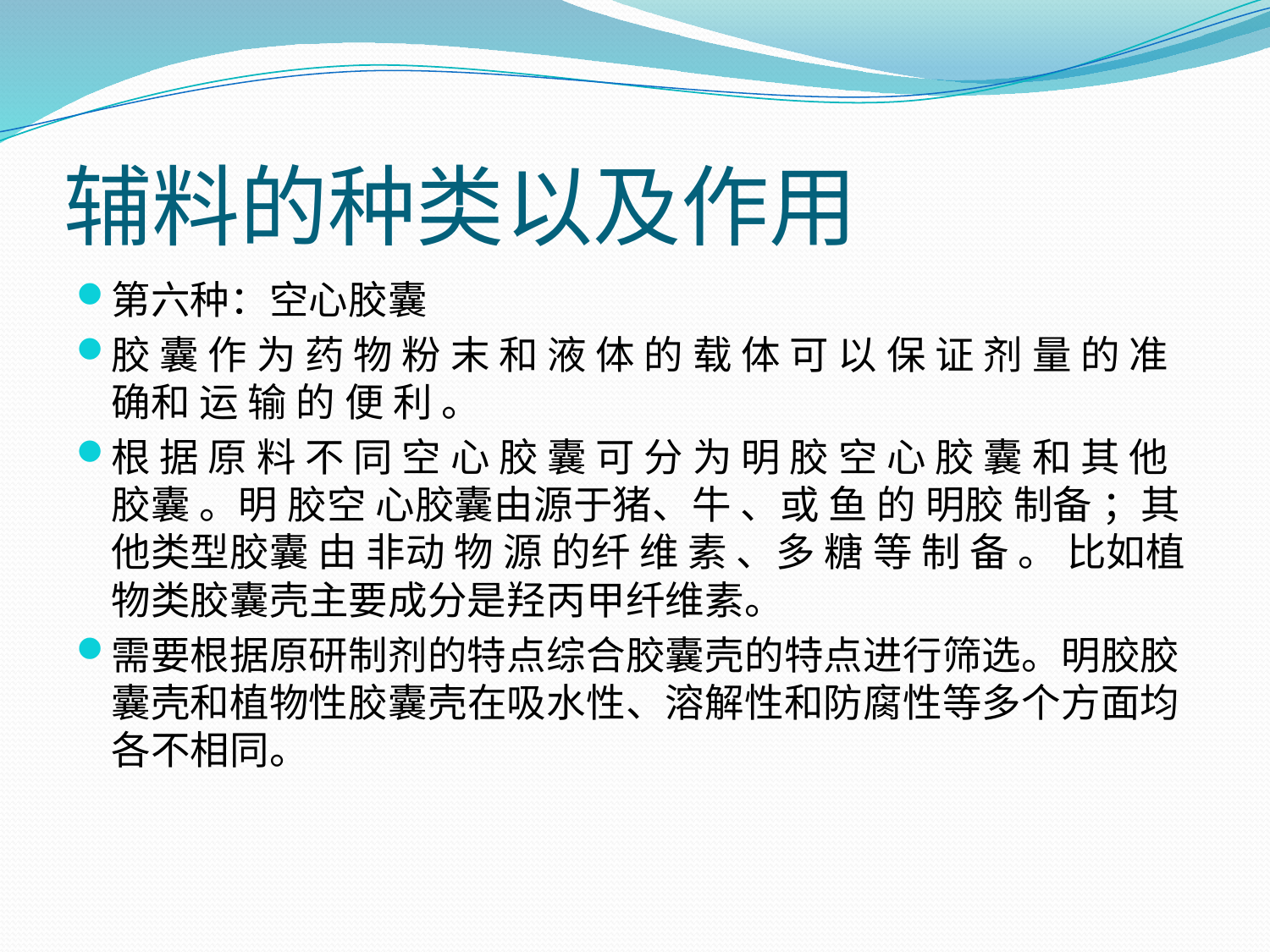

# 辅料的种类以及作用
第六种：空心胶囊
胶 囊 作 为 药 物 粉 末 和 液 体 的 载 体 可 以 保 证 剂 量 的 准 确和 运 输 的 便 利 。
根 据 原 料 不 同 空 心 胶 囊 可 分 为 明 胶 空 心 胶 囊 和 其 他 胶囊 。明 胶空 心胶囊由源于猪、牛 、或 鱼 的 明胶 制备 ；其他类型胶囊 由 非动 物 源 的纤 维 素 、多 糖 等 制 备 。 比如植物类胶囊壳主要成分是羟丙甲纤维素。
需要根据原研制剂的特点综合胶囊壳的特点进行筛选。明胶胶囊壳和植物性胶囊壳在吸水性、溶解性和防腐性等多个方面均各不相同。